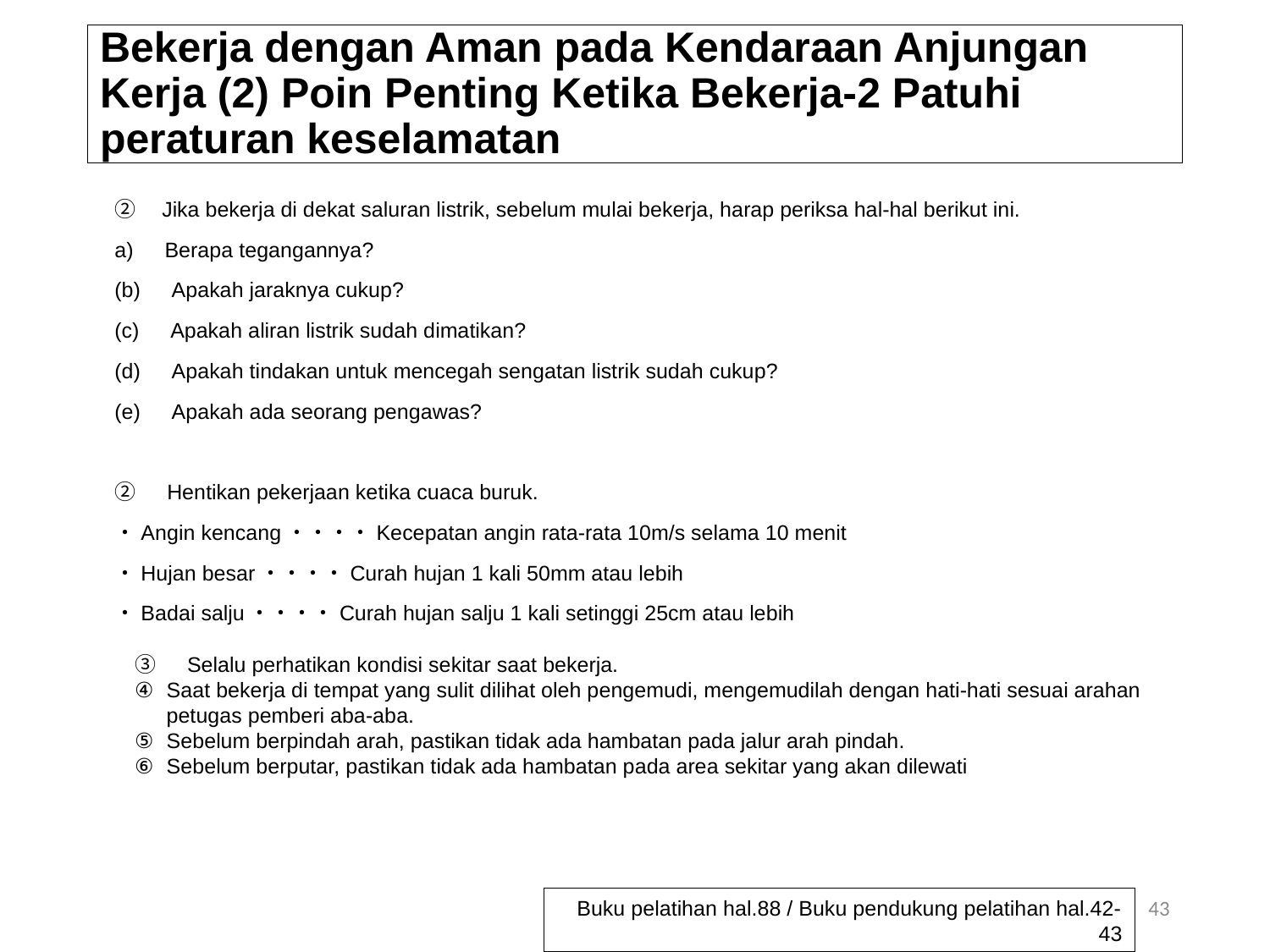

# Bekerja dengan Aman pada Kendaraan Anjungan Kerja (2) Poin Penting Ketika Bekerja-2 Patuhi peraturan keselamatan
　　②　Jika bekerja di dekat saluran listrik, sebelum mulai bekerja, harap periksa hal-hal berikut ini.
a)　Berapa tegangannya?
(b)　Apakah jaraknya cukup?
(c)　Apakah aliran listrik sudah dimatikan?
(d)　Apakah tindakan untuk mencegah sengatan listrik sudah cukup?
(e)　Apakah ada seorang pengawas?

②　Hentikan pekerjaan ketika cuaca buruk.
・Angin kencang・・・・Kecepatan angin rata-rata 10m/s selama 10 menit
・Hujan besar・・・・Curah hujan 1 kali 50mm atau lebih
・Badai salju・・・・Curah hujan salju 1 kali setinggi 25cm atau lebih

③　Selalu perhatikan kondisi sekitar saat bekerja.
Saat bekerja di tempat yang sulit dilihat oleh pengemudi, mengemudilah dengan hati-hati sesuai arahan petugas pemberi aba-aba.
Sebelum berpindah arah, pastikan tidak ada hambatan pada jalur arah pindah.
Sebelum berputar, pastikan tidak ada hambatan pada area sekitar yang akan dilewati
43
Buku pelatihan hal.88 / Buku pendukung pelatihan hal.42-43